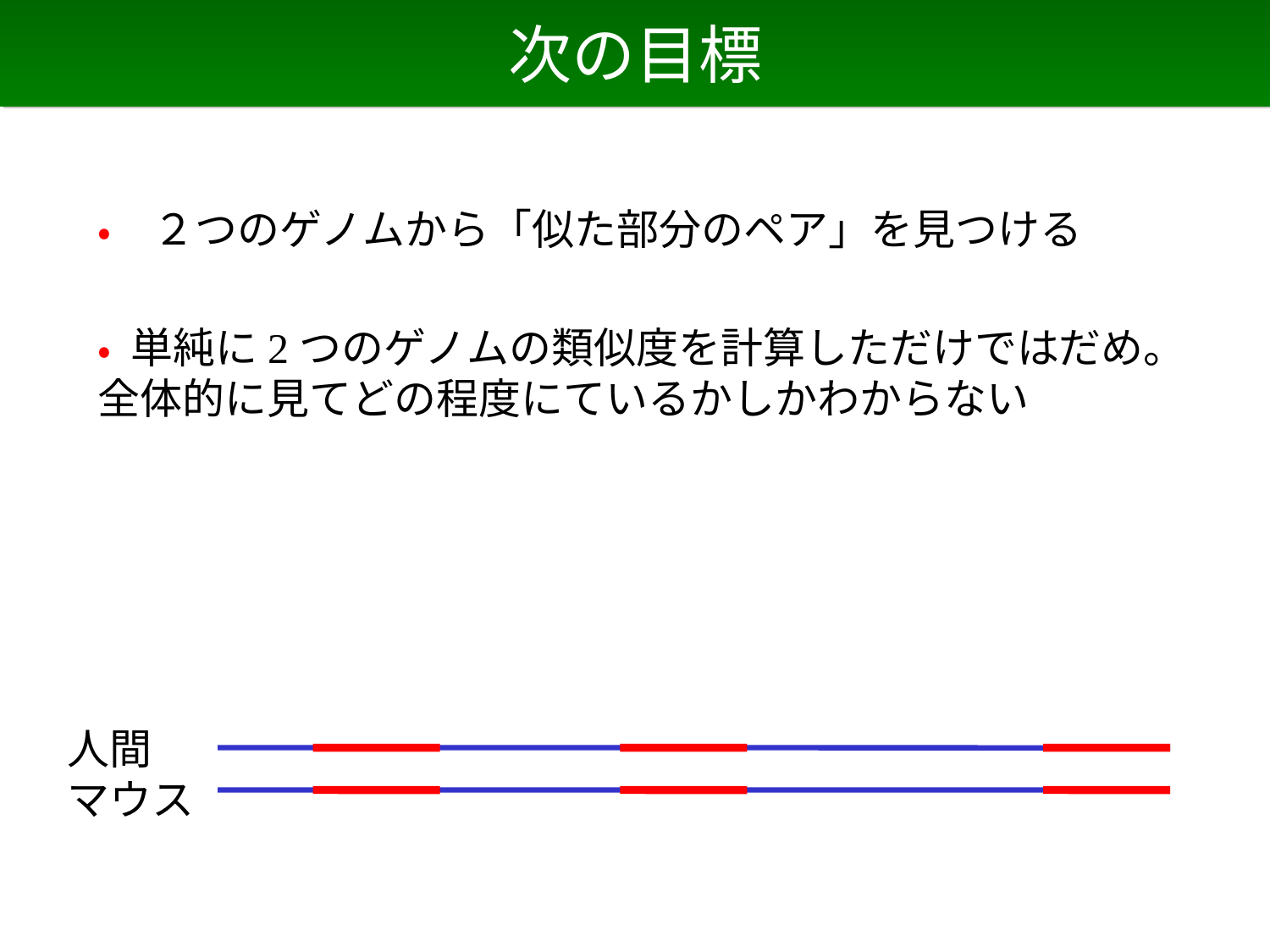

# 次の目標
• ２つのゲノムから「似た部分のペア」を見つける

• 単純に2つのゲノムの類似度を計算しただけではだめ。全体的に見てどの程度にているかしかわからない
人間
マウス